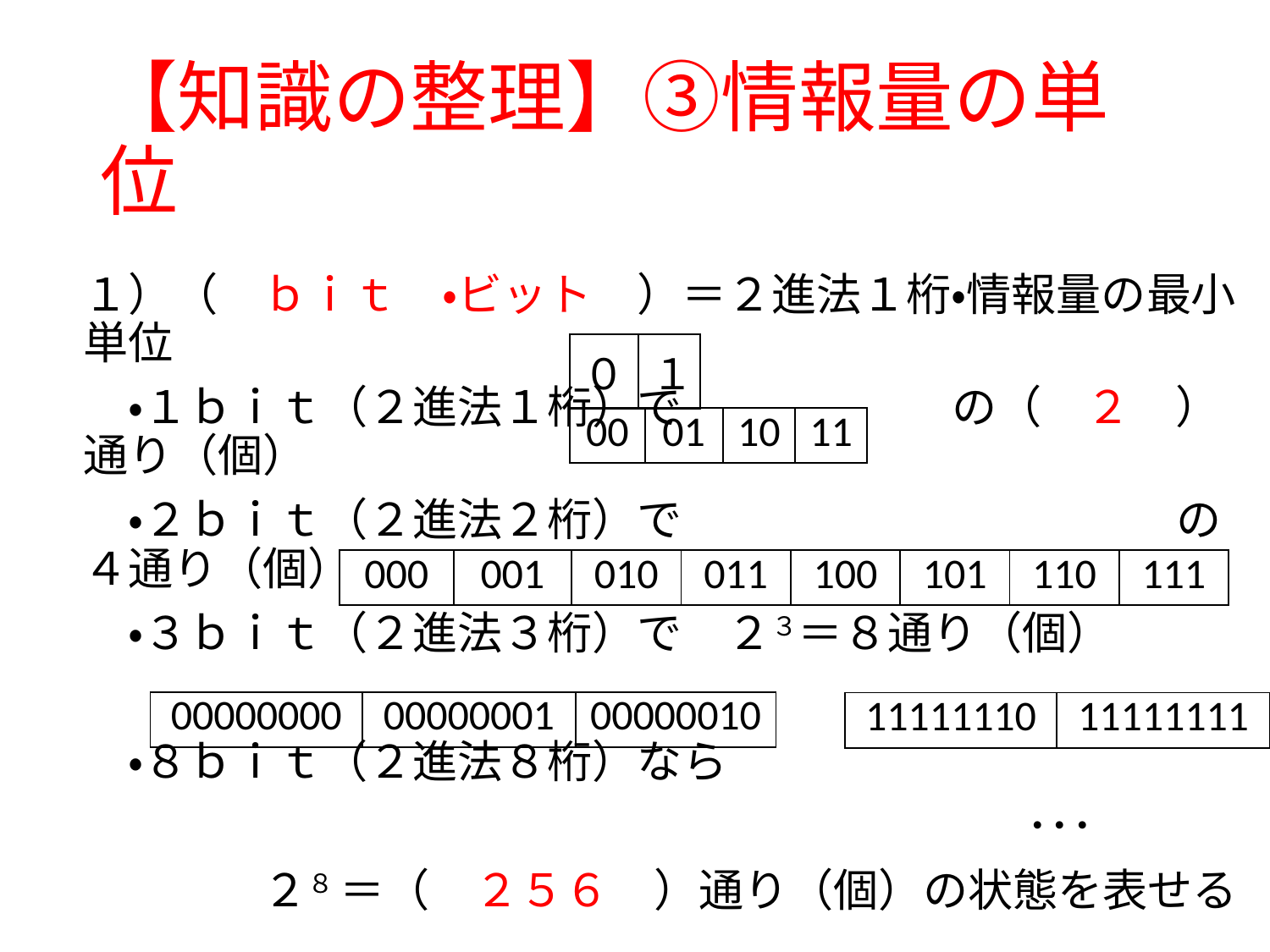

# 【知識の整理】③情報量の単位
１）（　ｂｉｔ　・ビット　）＝２進法１桁・情報量の最小単位
　・１ｂｉｔ（２進法１桁）で　　　　　　の（　２　）通り（個）
　・２ｂｉｔ（２進法２桁）で　　　　　　　　　　　の４通り（個）
　・３ｂｉｔ（２進法３桁）で　２３＝８通り（個）

　・８ｂｉｔ（２進法８桁）なら
　　　　　　　　　　　　　　　　　　　　　･･･
　　　　２８ ＝（　２５６　）通り（個）の状態を表せる
| ０ | １ |
| --- | --- |
| 00 | 01 | 10 | 11 |
| --- | --- | --- | --- |
| 000 | 001 | 010 | 011 | 100 | 101 | 110 | 111 |
| --- | --- | --- | --- | --- | --- | --- | --- |
| 00000000 | 00000001 | 00000010 |
| --- | --- | --- |
| 11111110 | 11111111 |
| --- | --- |